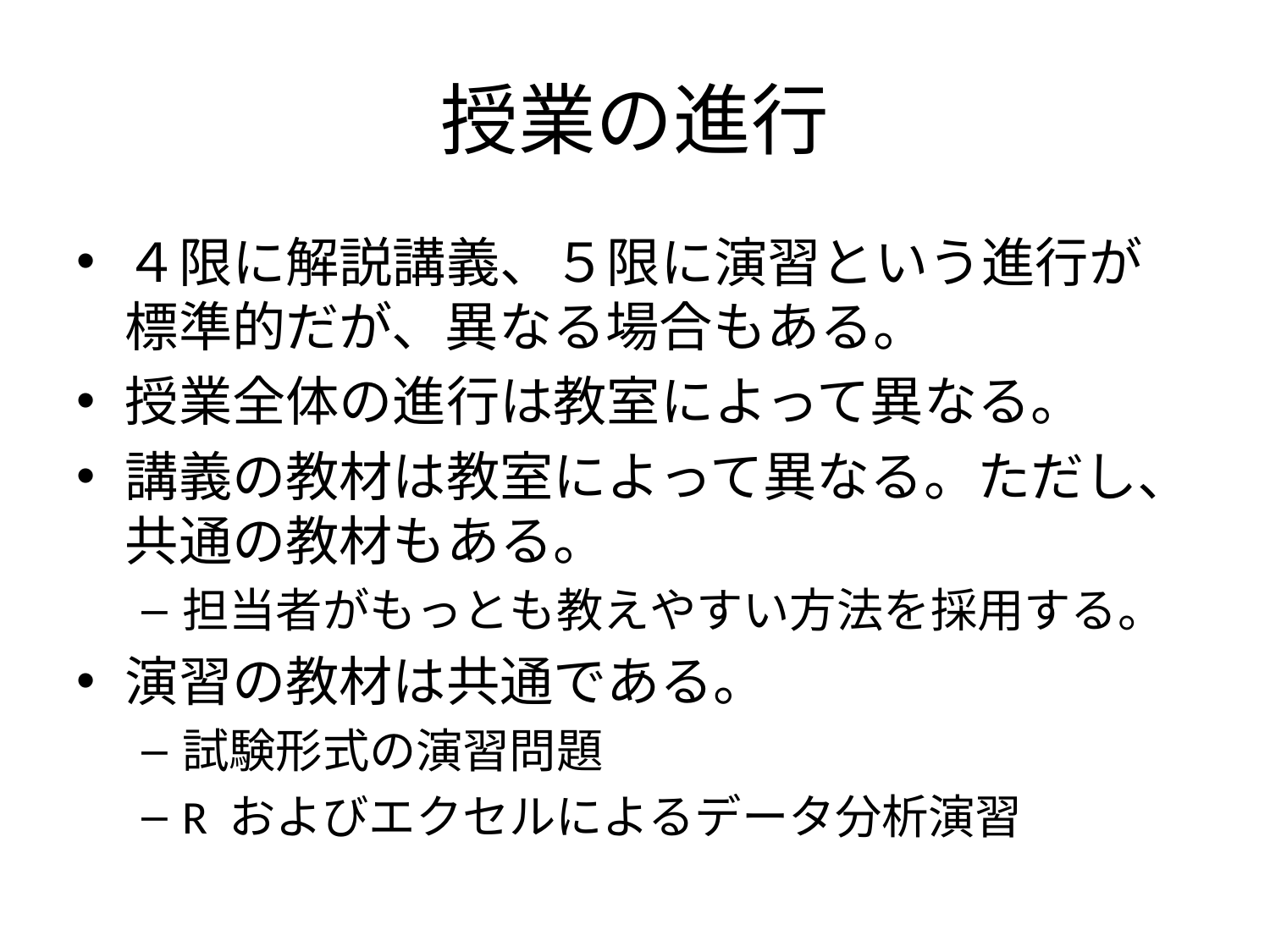

# 授業の進行
４限に解説講義、５限に演習という進行が標準的だが、異なる場合もある。
授業全体の進行は教室によって異なる。
講義の教材は教室によって異なる。ただし、共通の教材もある。
担当者がもっとも教えやすい方法を採用する。
演習の教材は共通である。
試験形式の演習問題
R およびエクセルによるデータ分析演習